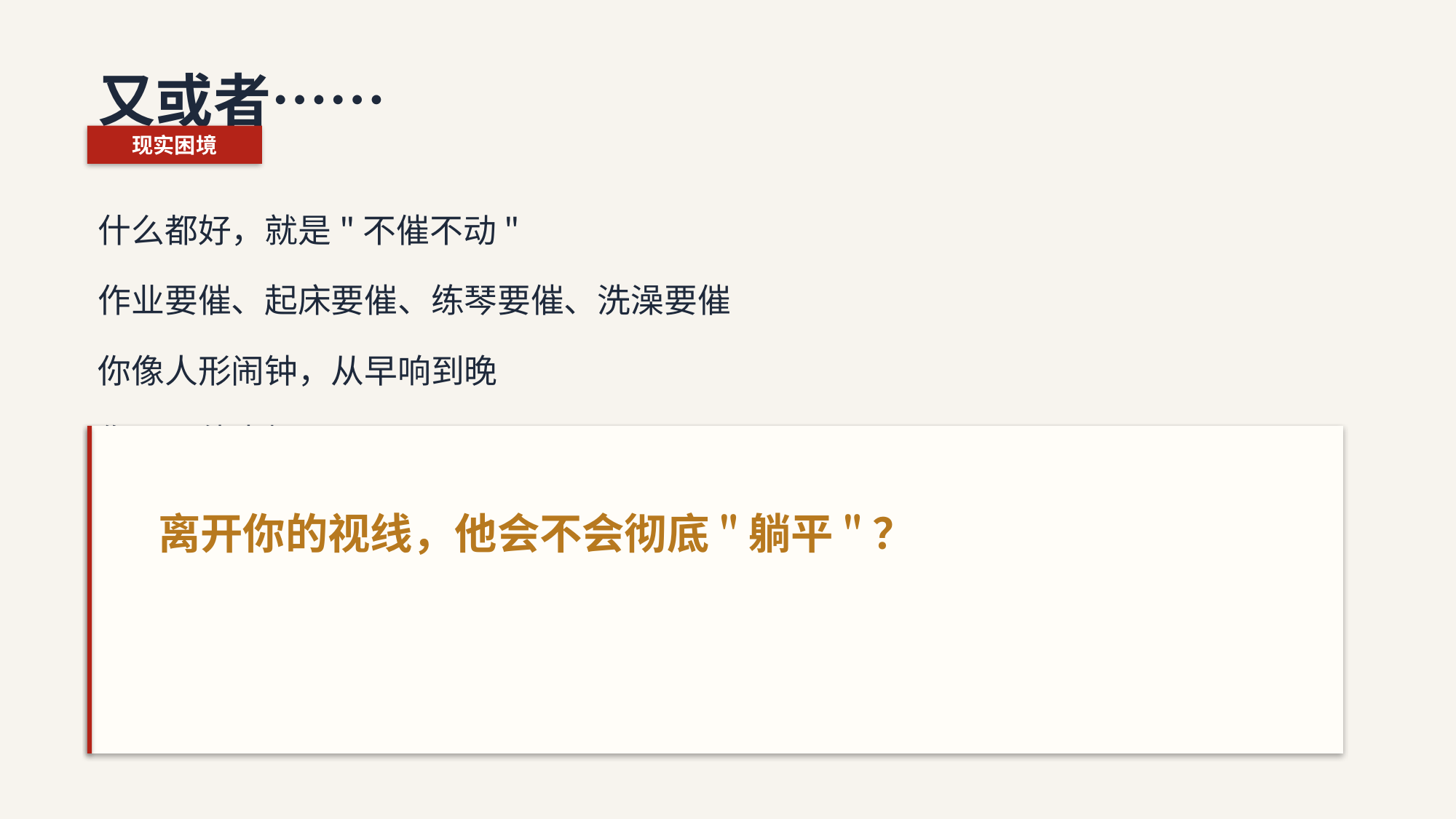

又或者……
现实困境
什么都好，就是"不催不动"
作业要催、起床要催、练琴要催、洗澡要催
你像人形闹钟，从早响到晚
你累，他也烦

离开你的视线，他会不会彻底"躺平"？